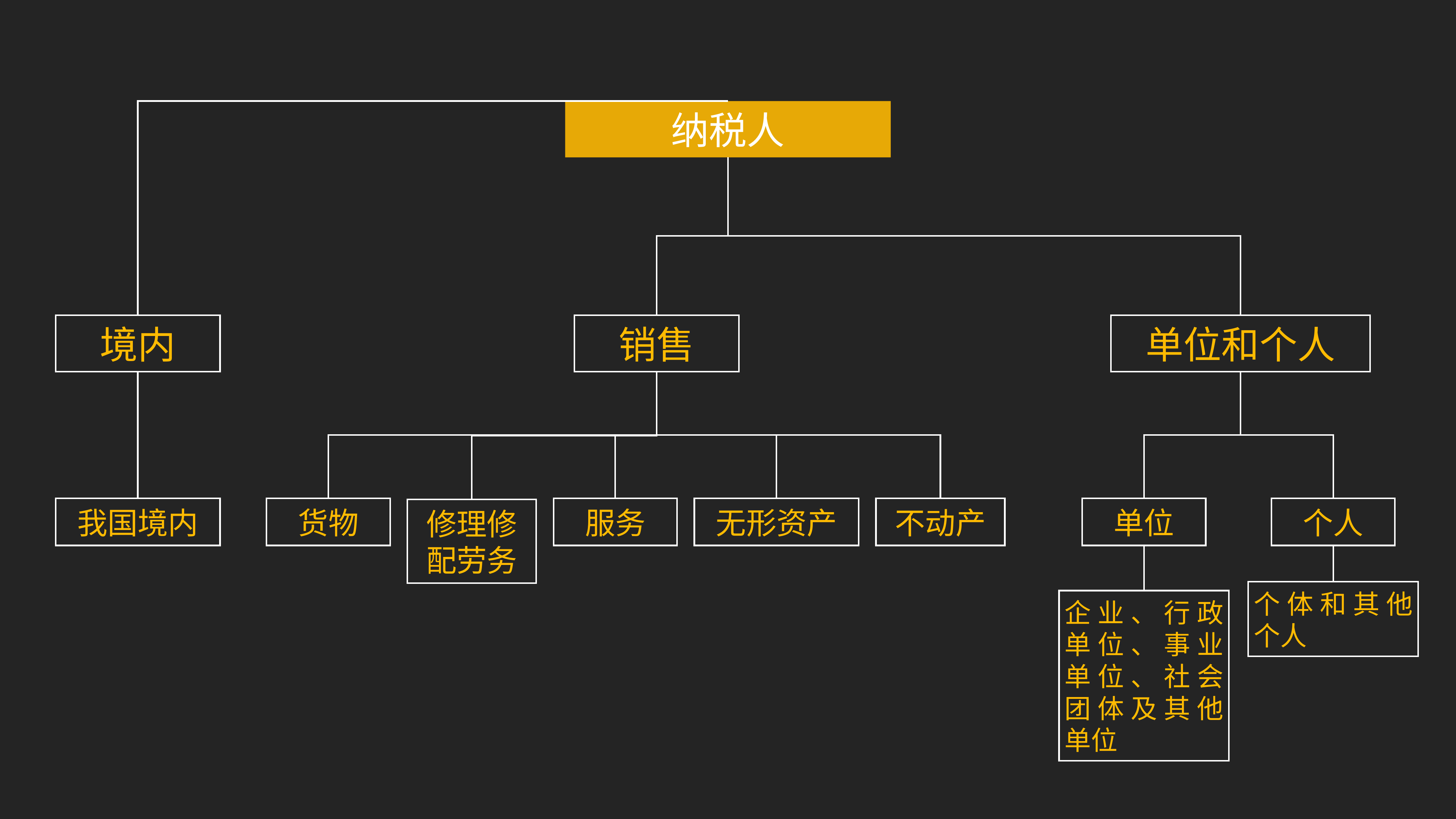

纳税人
境内
销售
单位和个人
修理修配劳务
我国境内
货物
服务
无形资产
不动产
单位
个人
个体和其他个人
企业、行政单位、事业单位、社会团体及其他单位